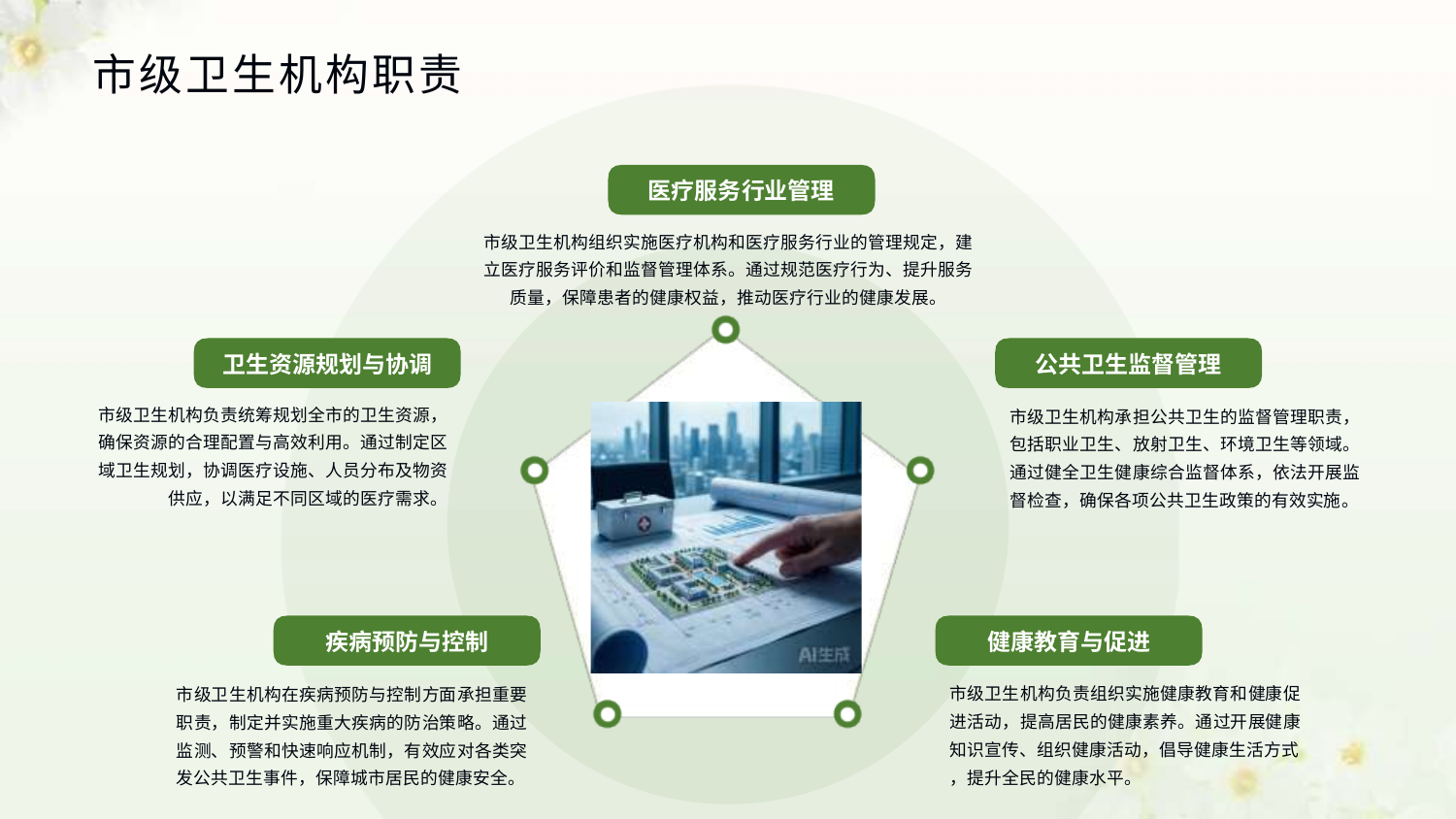

# 市级卫生机构职责

医疗服务行业管理
市级卫生机构组织实施医疗机构和医疗服务行业的管理规定，建 立医疗服务评价和监督管理体系。通过规范医疗行为、提升服务 质量，保障患者的健康权益，推动医疗行业的健康发展。

卫生资源规划与协调
市级卫生机构负责统筹规划全市的卫生资源， 确保资源的合理配置与高效利用。通过制定区 域卫生规划，协调医疗设施、人员分布及物资 供应，以满足不同区域的医疗需求。
公共卫生监督管理
市级卫生机构承担公共卫生的监督管理职责， 包括职业卫生、放射卫生、环境卫生等领域。 通过健全卫生健康综合监督体系，依法开展监 督检查，确保各项公共卫生政策的有效实施。

疾病预防与控制
健康教育与促进
市级卫生机构负责组织实施健康教育和健康促 进活动，提高居民的健康素养。通过开展健康 知识宣传、组织健康活动，倡导健康生活方式
，提升全民的健康水平。
市级卫生机构在疾病预防与控制方面承担重要 职责，制定并实施重大疾病的防治策略。通过 监测、预警和快速响应机制，有效应对各类突 发公共卫生事件，保障城市居民的健康安全。